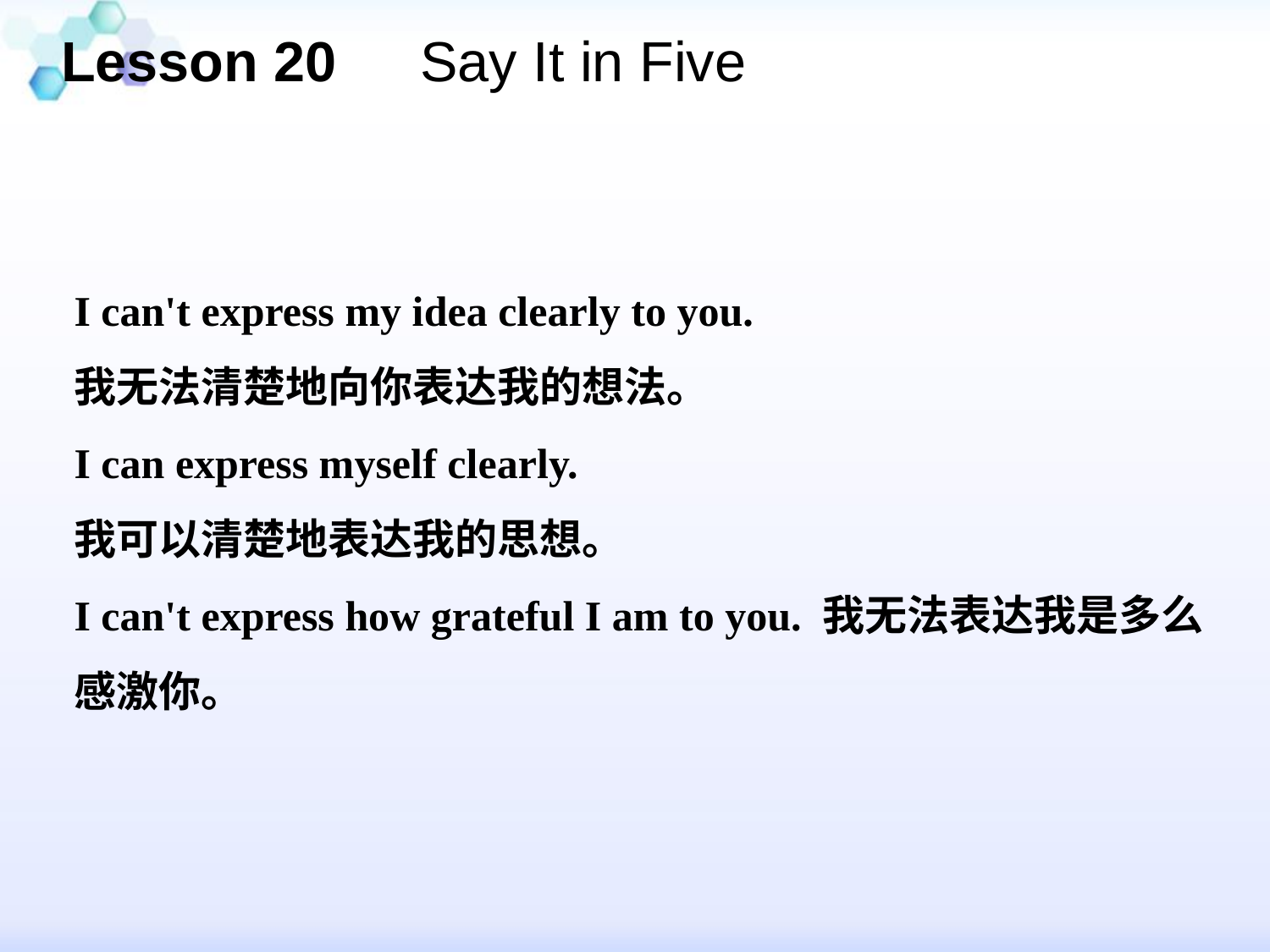

Lesson 20　Say It in Five
I can't express my idea clearly to you.
我无法清楚地向你表达我的想法。
I can express myself clearly.
我可以清楚地表达我的思想。
I can't express how grateful I am to you. 我无法表达我是多么感激你。